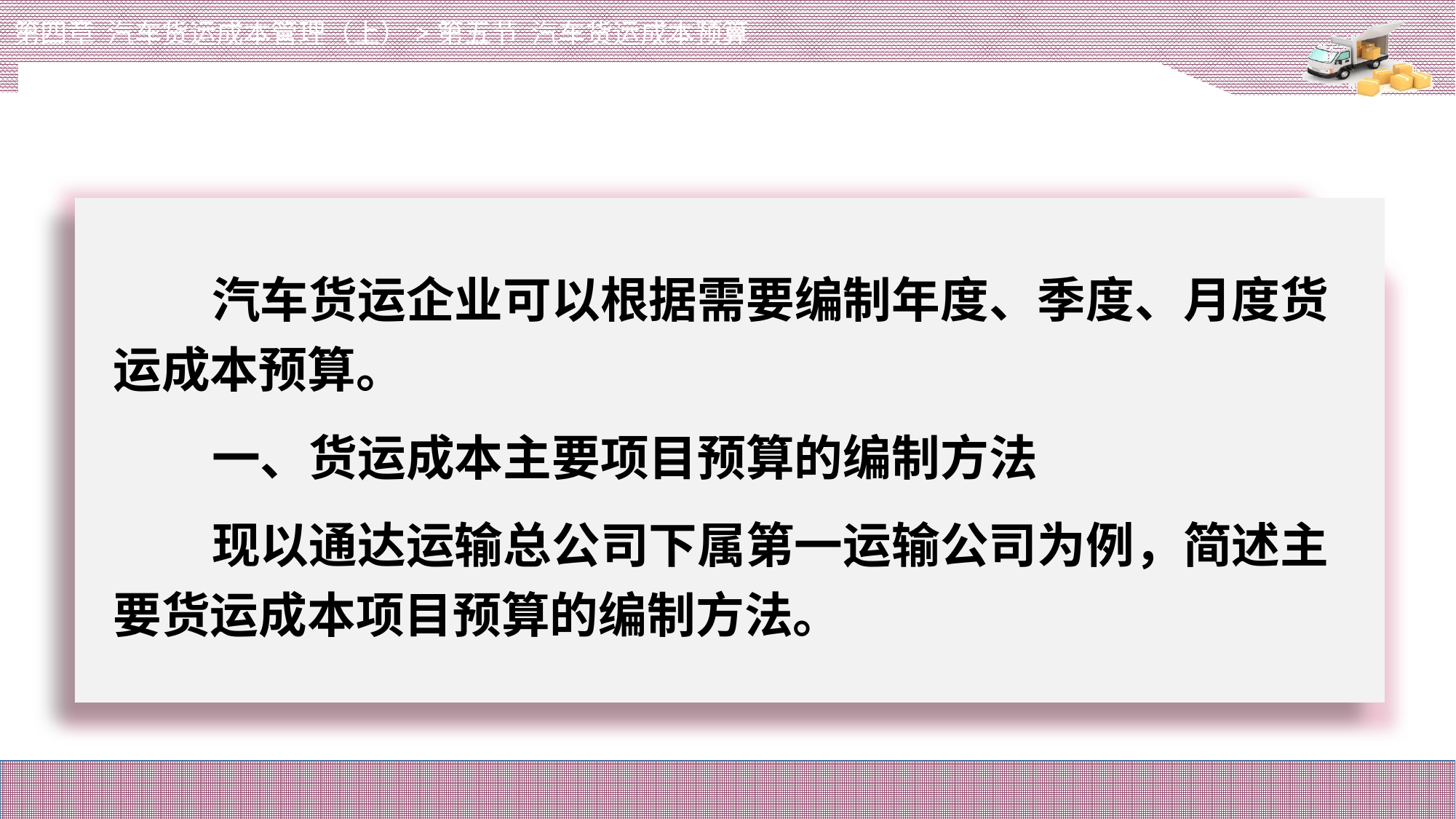

第四章  汽车货运成本管理（上）>第五节  汽车货运成本预算
# 汽车货运企业可以根据需要编制年度、季度、月度货运成本预算。
一、货运成本主要项目预算的编制方法
现以通达运输总公司下属第一运输公司为例，简述主要货运成本项目预算的编制方法。